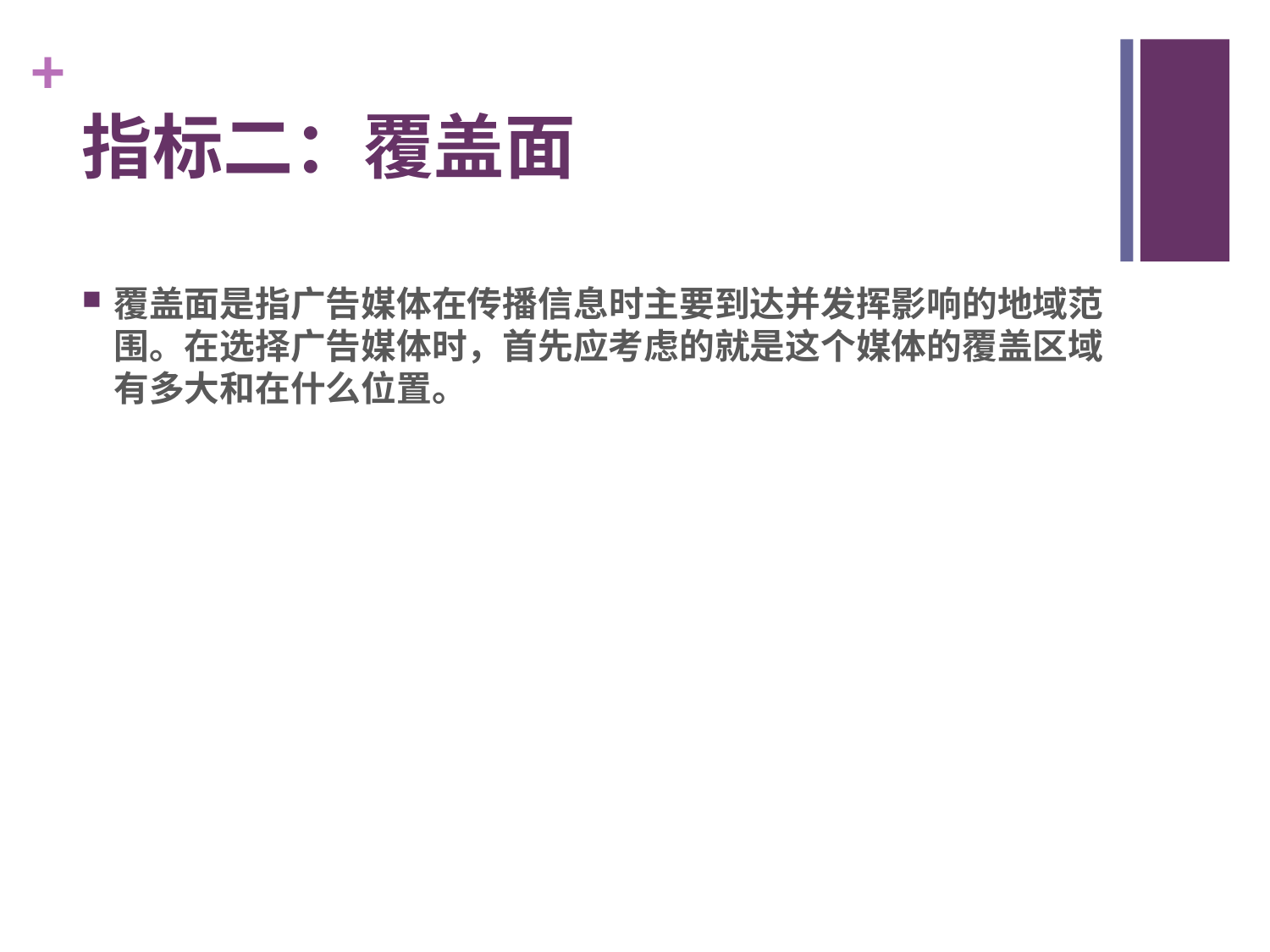

# 指标二：覆盖面
覆盖面是指广告媒体在传播信息时主要到达并发挥影响的地域范围。在选择广告媒体时，首先应考虑的就是这个媒体的覆盖区域有多大和在什么位置。